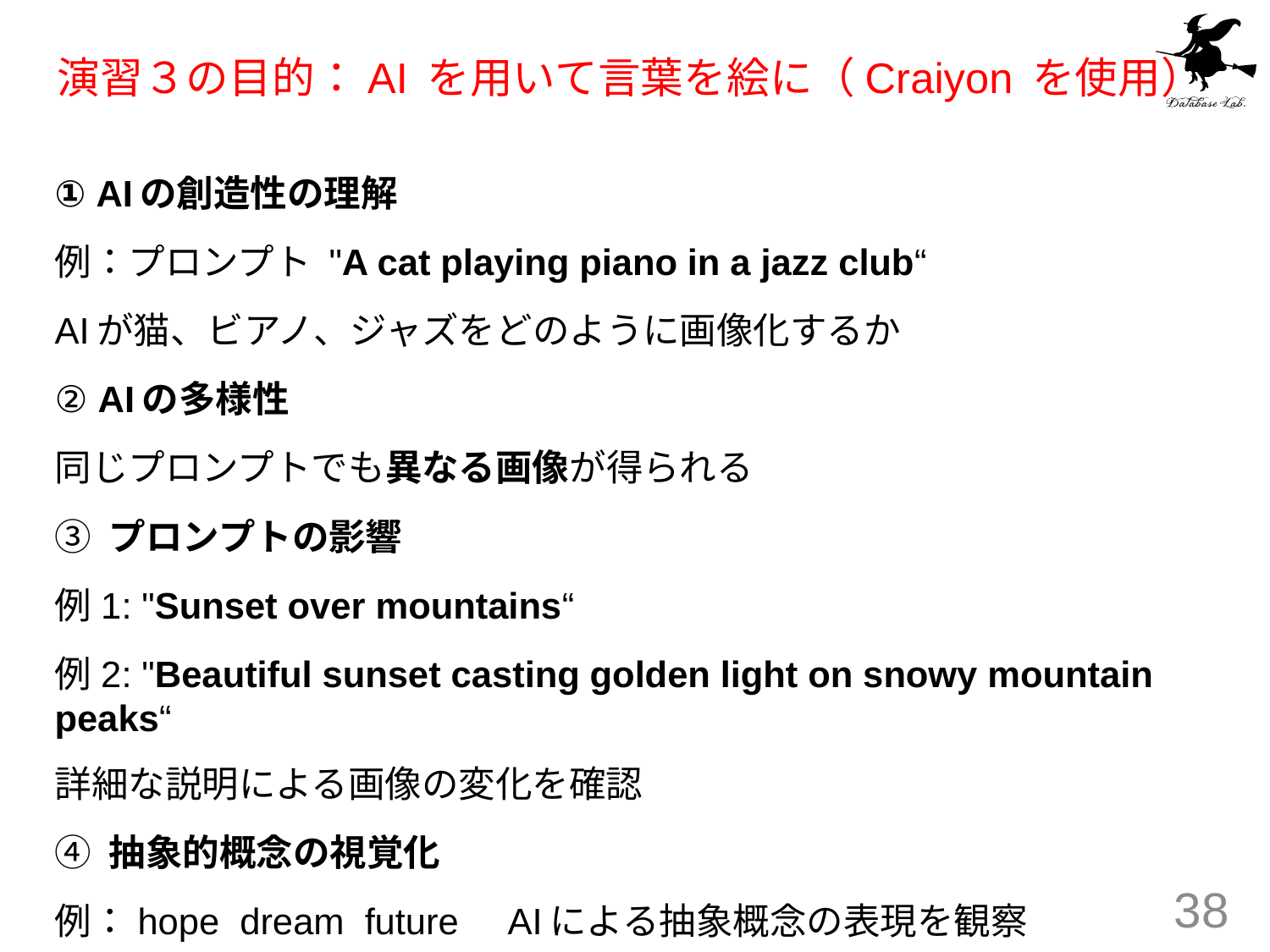

# 演習３の目的：AI を用いて言葉を絵に（Craiyon を使用）
① AIの創造性の理解
例：プロンプト "A cat playing piano in a jazz club“
AIが猫、ビアノ、ジャズをどのように画像化するか
② AIの多様性
同じプロンプトでも異なる画像が得られる
③ プロンプトの影響
例1: "Sunset over mountains“
例2: "Beautiful sunset casting golden light on snowy mountain peaks“
詳細な説明による画像の変化を確認
④ 抽象的概念の視覚化
例：hope  dream  future     AIによる抽象概念の表現を観察
38